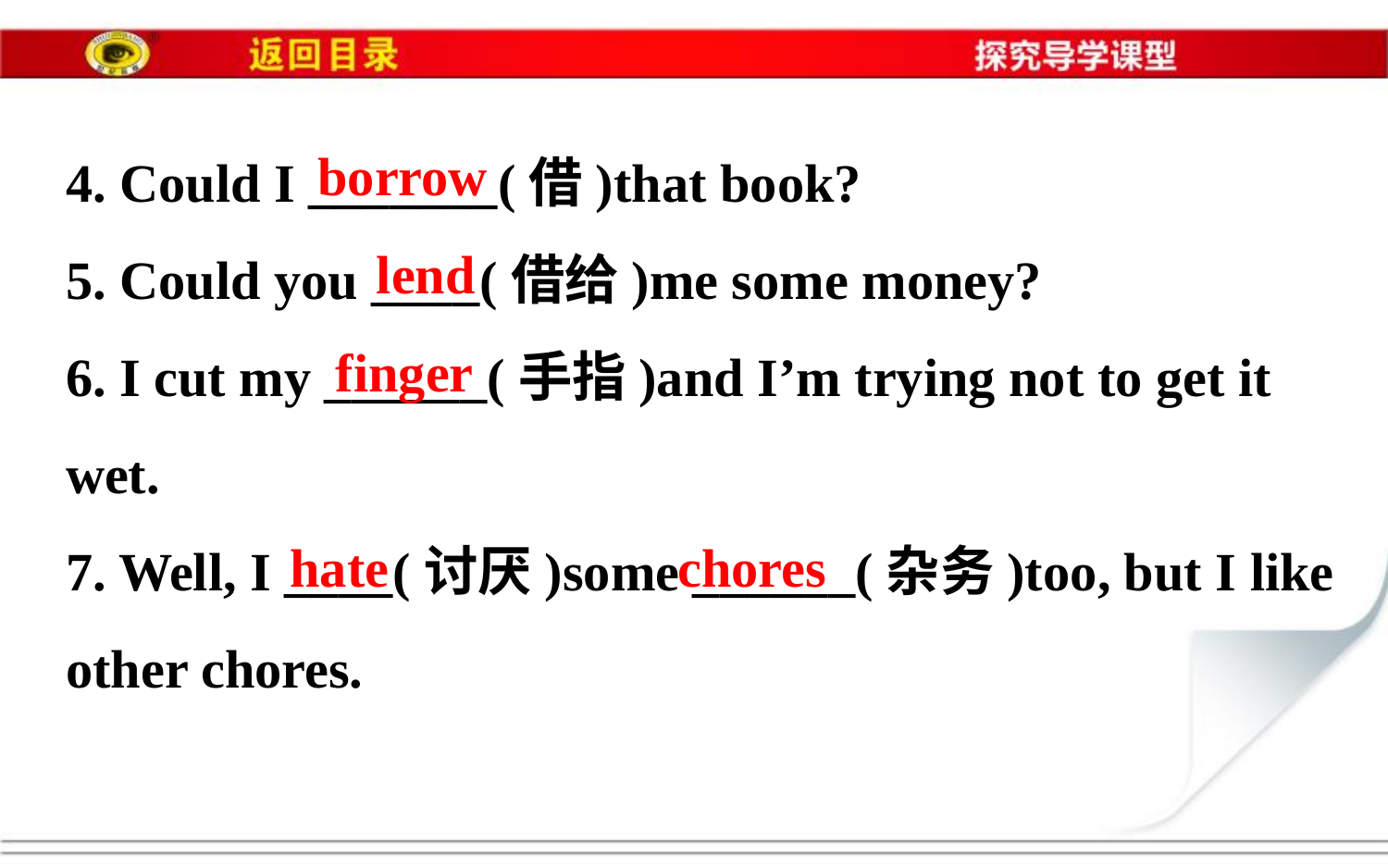

borrow
4. Could I _______(借)that book?
5. Could you ____(借给)me some money?
6. I cut my ______(手指)and I’m trying not to get it
wet.
7. Well, I ____(讨厌)some ______(杂务)too, but I like
other chores.
lend
finger
hate
chores